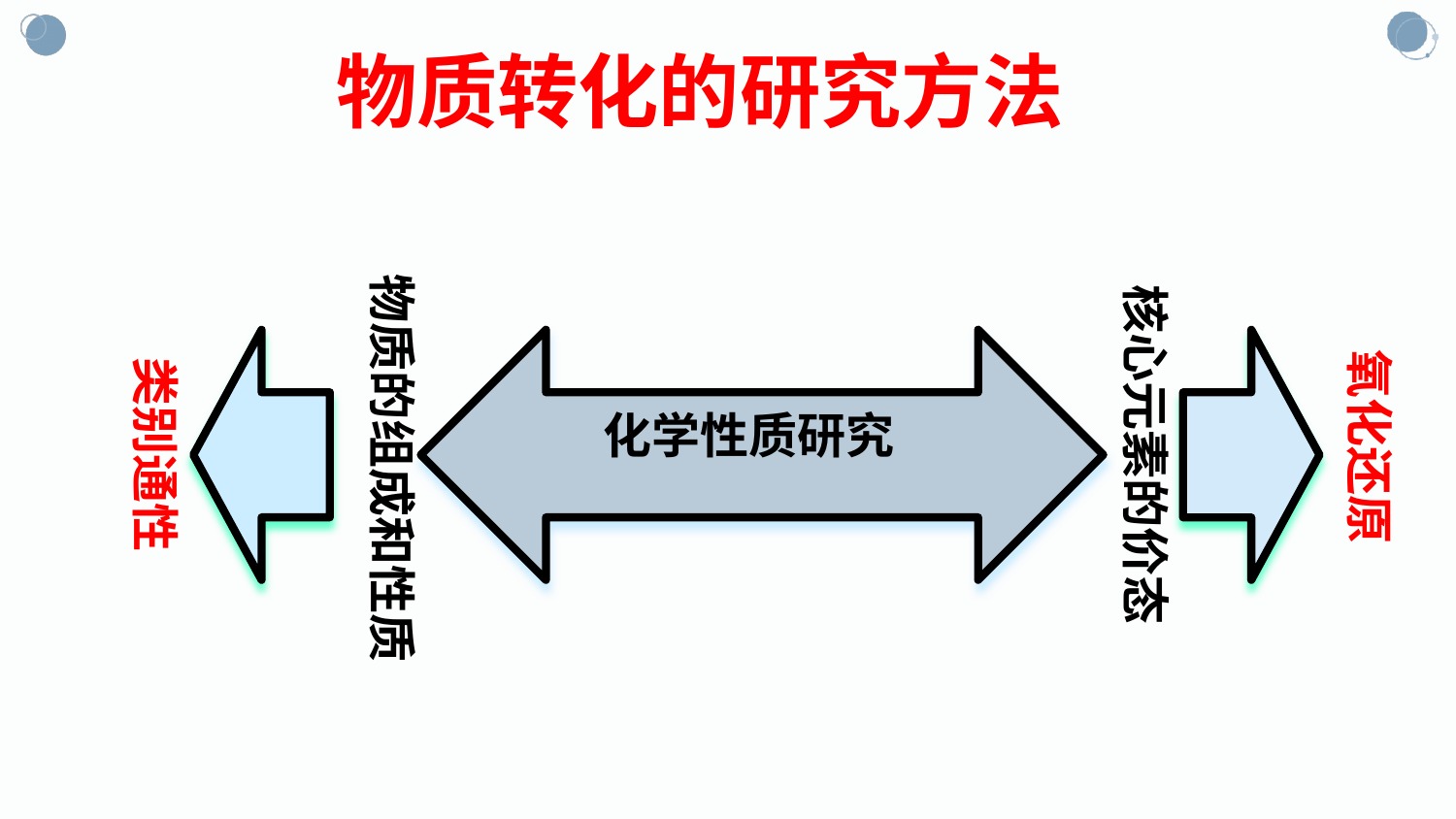

物质转化的研究方法

类别通性
氧化还原
核心元素的价态
物质的组成和性质

化学性质研究